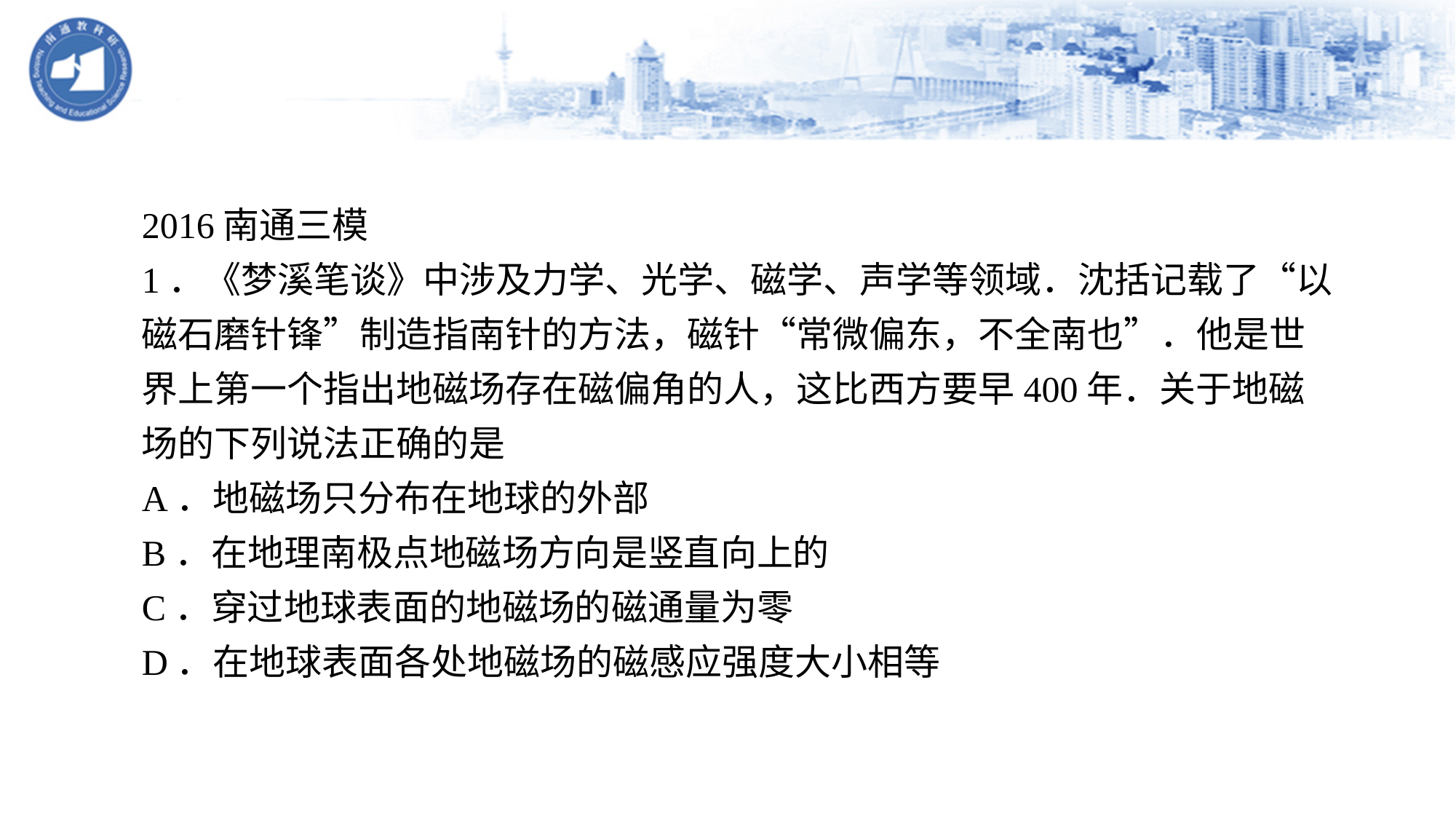

2016南通三模
1．《梦溪笔谈》中涉及力学、光学、磁学、声学等领域．沈括记载了“以磁石磨针锋”制造指南针的方法，磁针“常微偏东，不全南也”．他是世界上第一个指出地磁场存在磁偏角的人，这比西方要早400年．关于地磁场的下列说法正确的是
A．地磁场只分布在地球的外部
B．在地理南极点地磁场方向是竖直向上的
C．穿过地球表面的地磁场的磁通量为零
D．在地球表面各处地磁场的磁感应强度大小相等